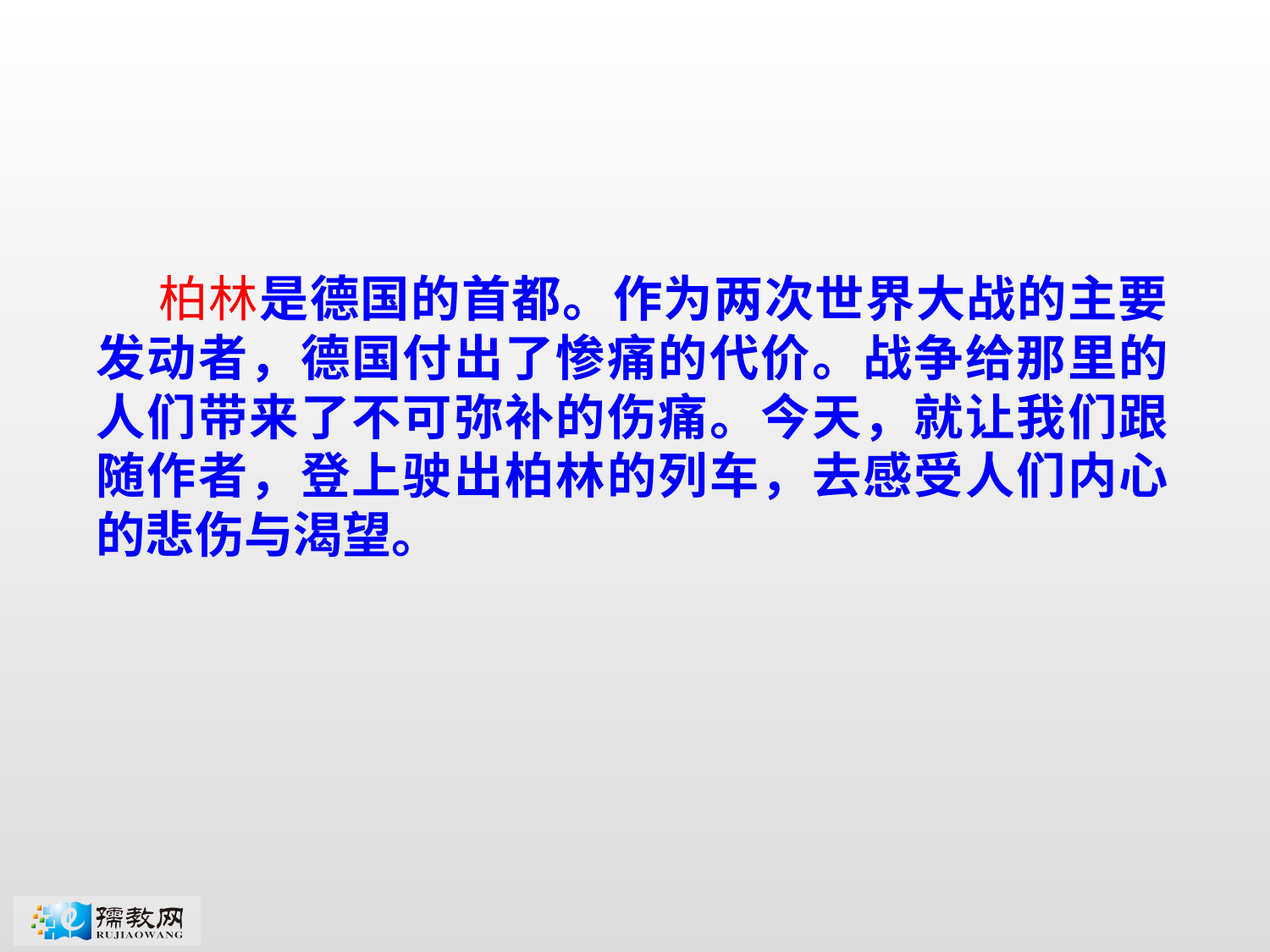

柏林是德国的首都。作为两次世界大战的主要发动者，德国付出了惨痛的代价。战争给那里的人们带来了不可弥补的伤痛。今天，就让我们跟随作者，登上驶出柏林的列车，去感受人们内心的悲伤与渴望。